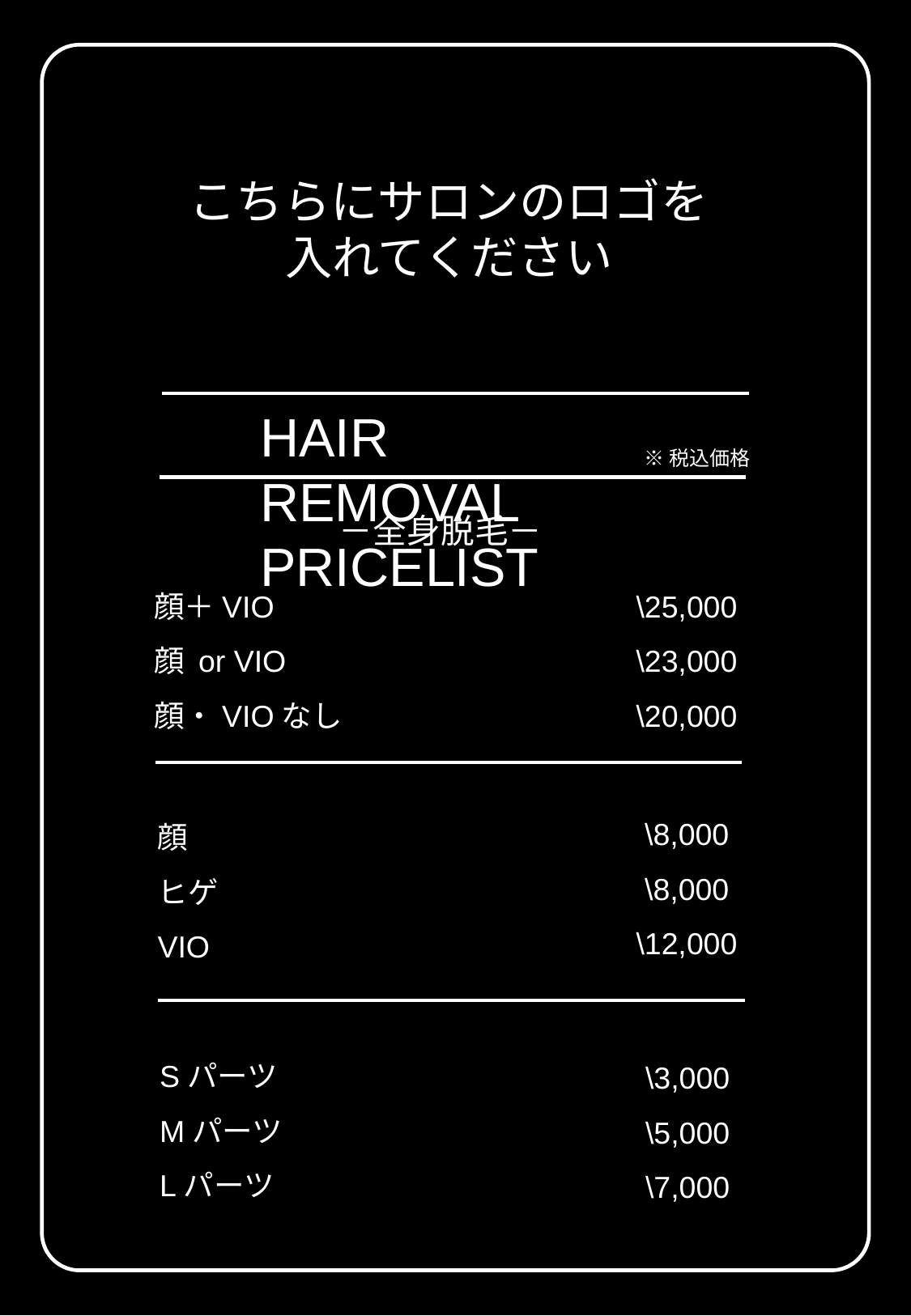

こちらにサロンのロゴを
入れてください
HAIR REMOVAL PRICELIST
※税込価格
－全身脱毛－
顔＋VIO
顔 or VIO
顔・VIOなし
\25,000
\23,000
\20,000
 \8,000
 \8,000
\12,000
顔
ヒゲ
VIO
Sパーツ
Mパーツ
Lパーツ
 \3,000
 \5,000
 \7,000